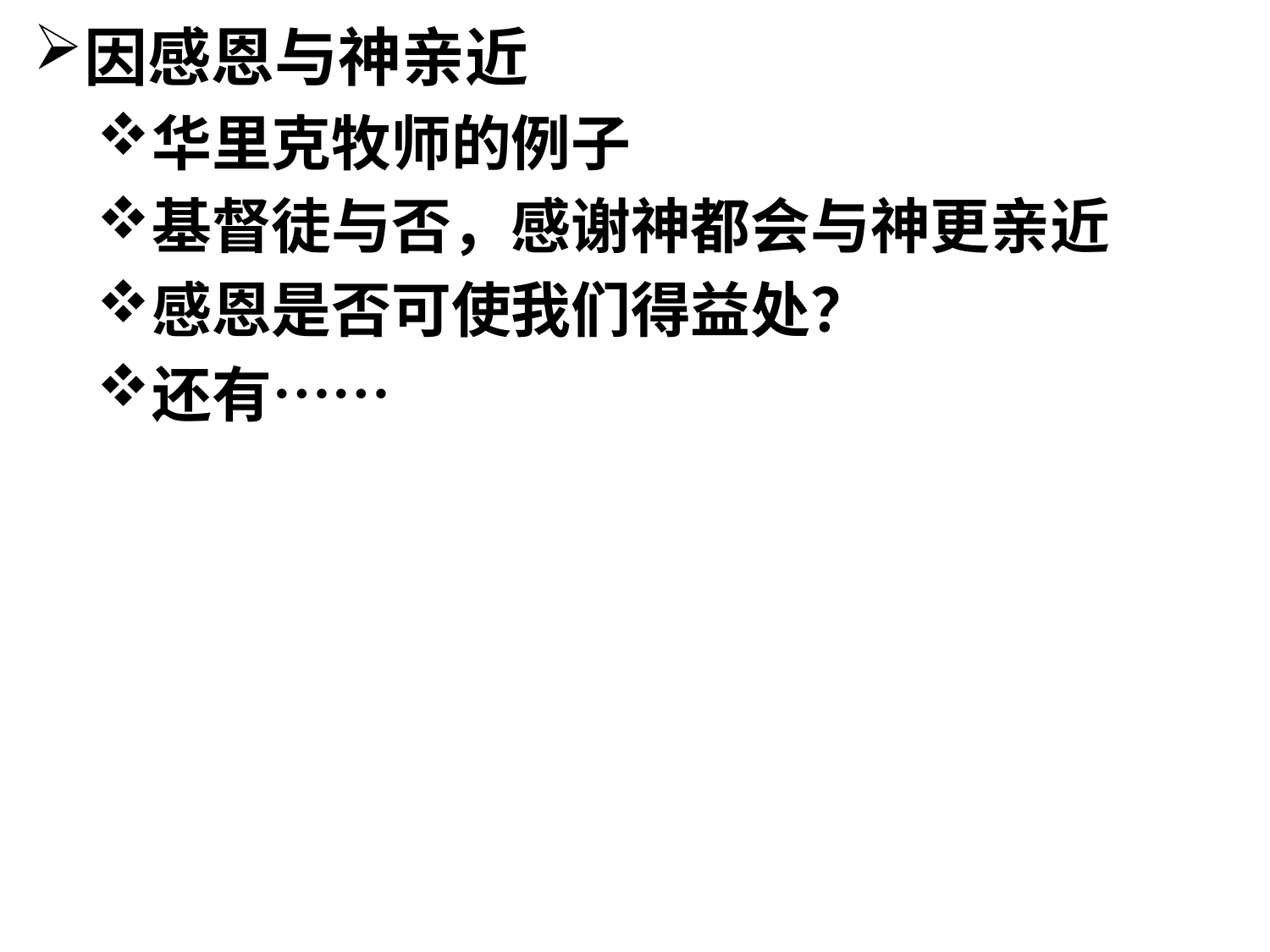

因感恩与神亲近
华里克牧师的例子
基督徒与否，感谢神都会与神更亲近
感恩是否可使我们得益处？
还有……